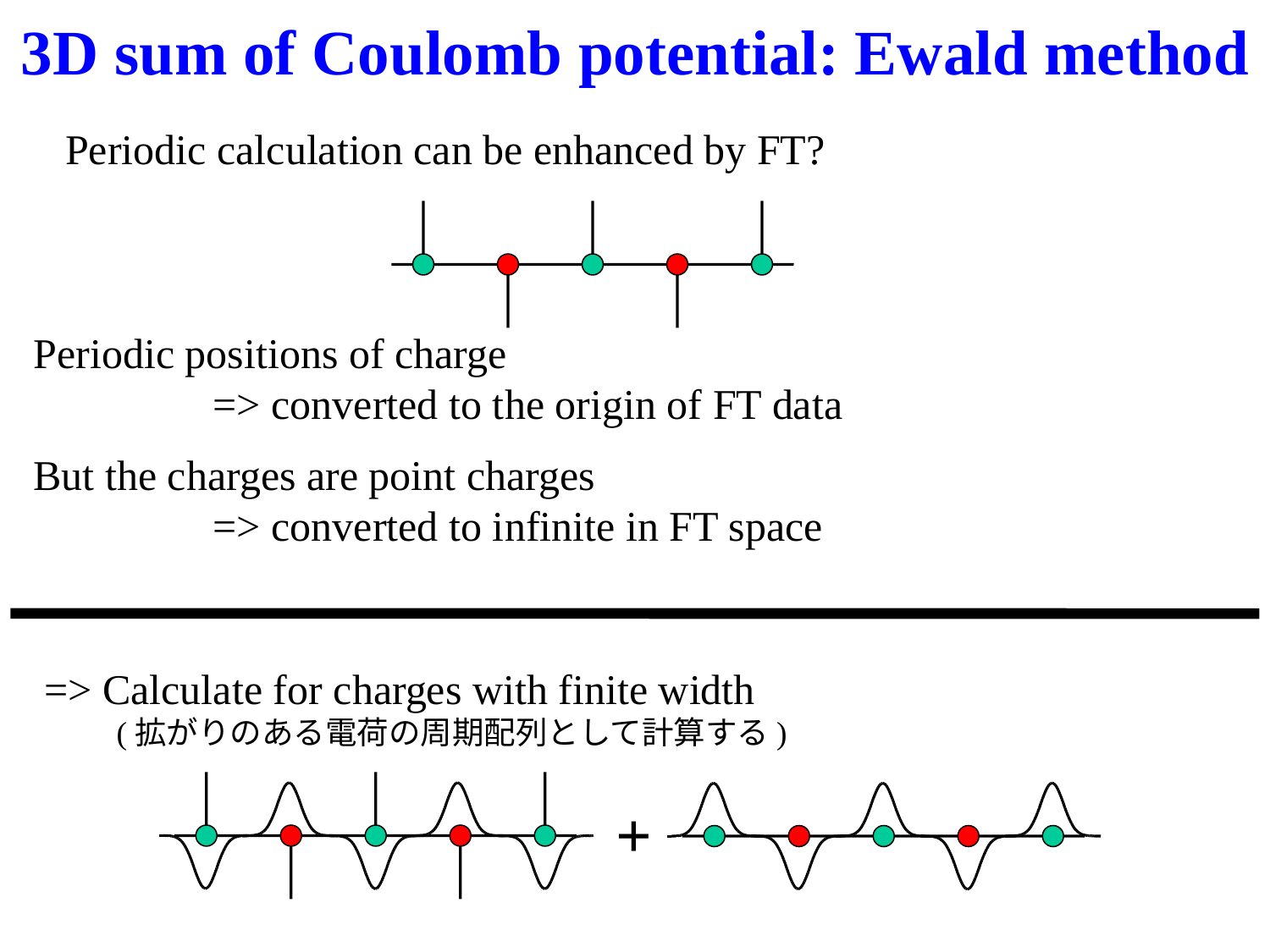

# 3D sum of Coulomb potential: Ewald method
Periodic calculation can be enhanced by FT?

Periodic positions of charge
　　　　=> converted to the origin of FT data
But the charges are point charges
　　　　=> converted to infinite in FT space

=> Calculate for charges with finite width
         (拡がりのある電荷の周期配列として計算する)

+